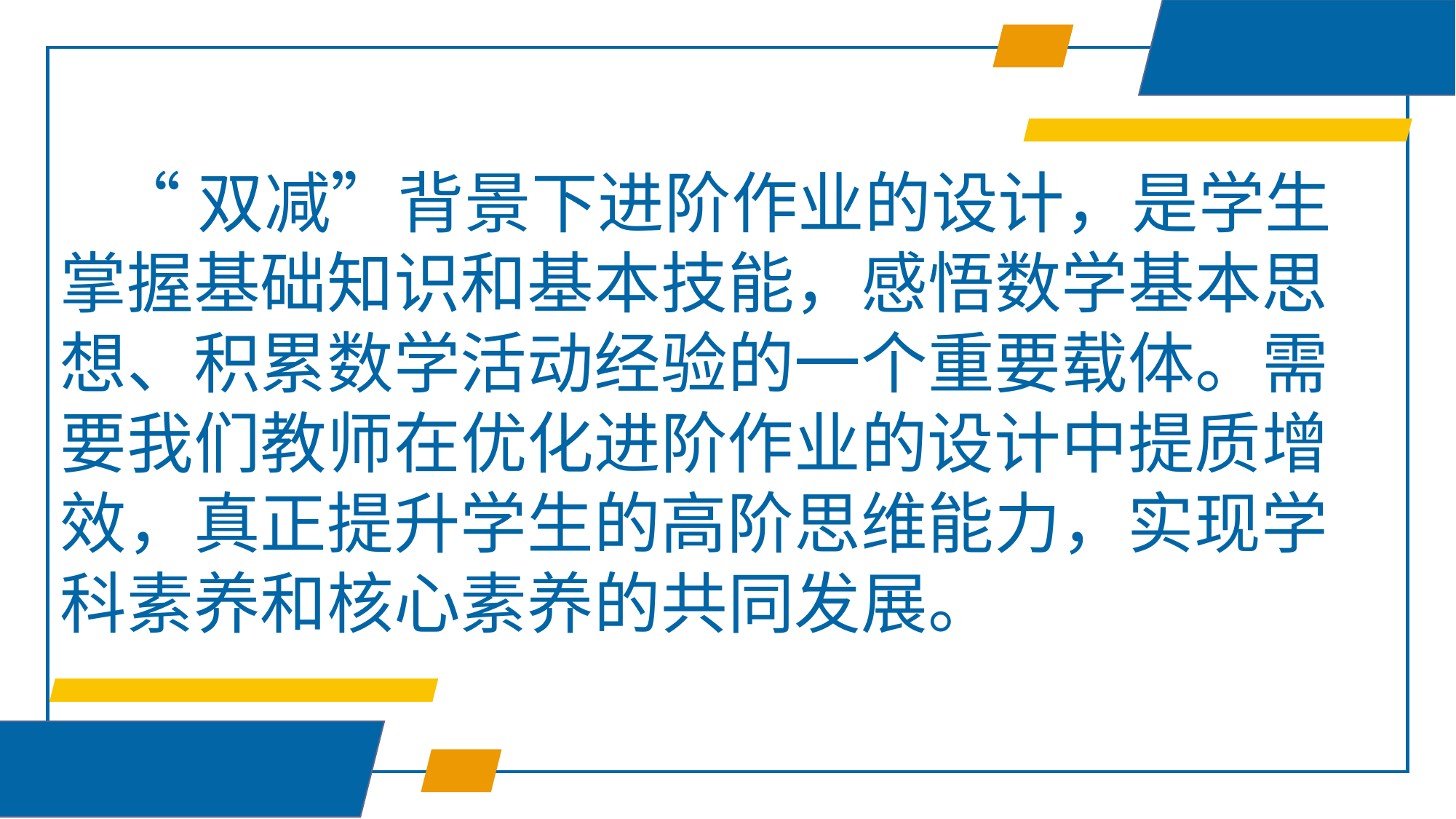

“双减”背景下进阶作业的设计，是学生掌握基础知识和基本技能，感悟数学基本思想、积累数学活动经验的一个重要载体。需要我们教师在优化进阶作业的设计中提质增效，真正提升学生的高阶思维能力，实现学科素养和核心素养的共同发展。